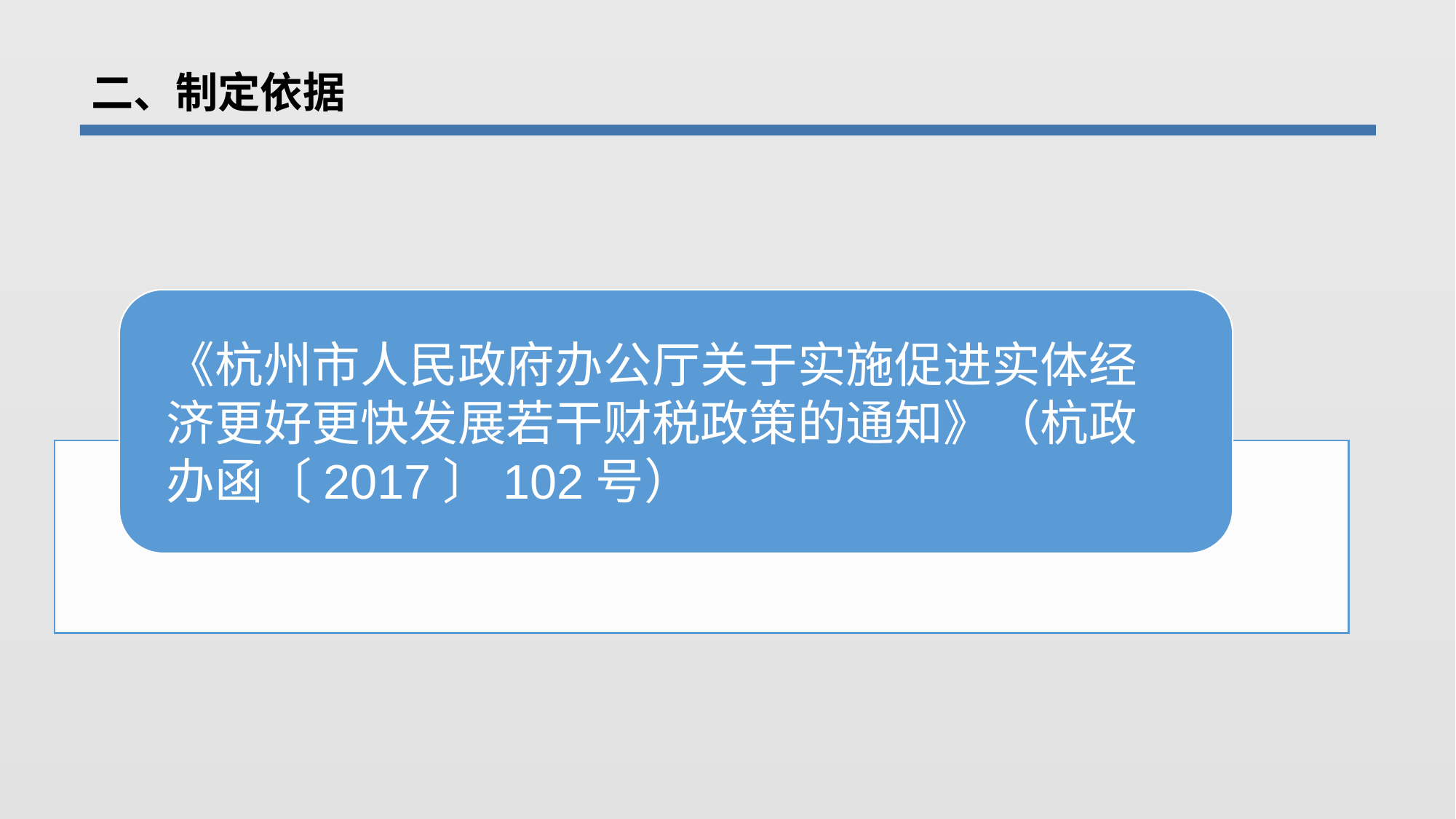

# 二、制定依据
《杭州市人民政府办公厅关于实施促进实体经济更好更快发展若干财税政策的通知》（杭政办函〔2017〕102号）